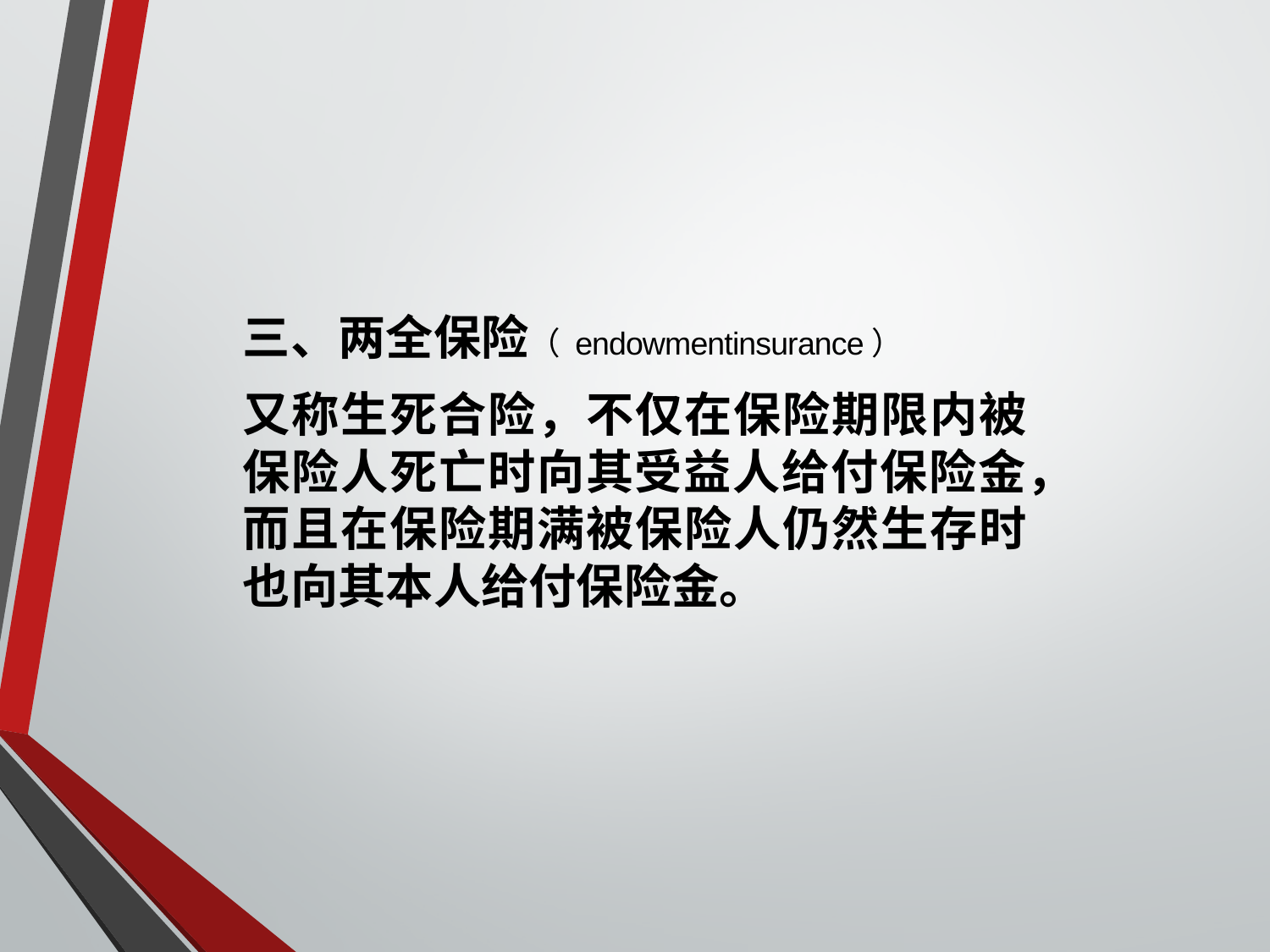

三、两全保险（ endowmentinsurance）
又称生死合险，不仅在保险期限内被保险人死亡时向其受益人给付保险金，而且在保险期满被保险人仍然生存时也向其本人给付保险金。